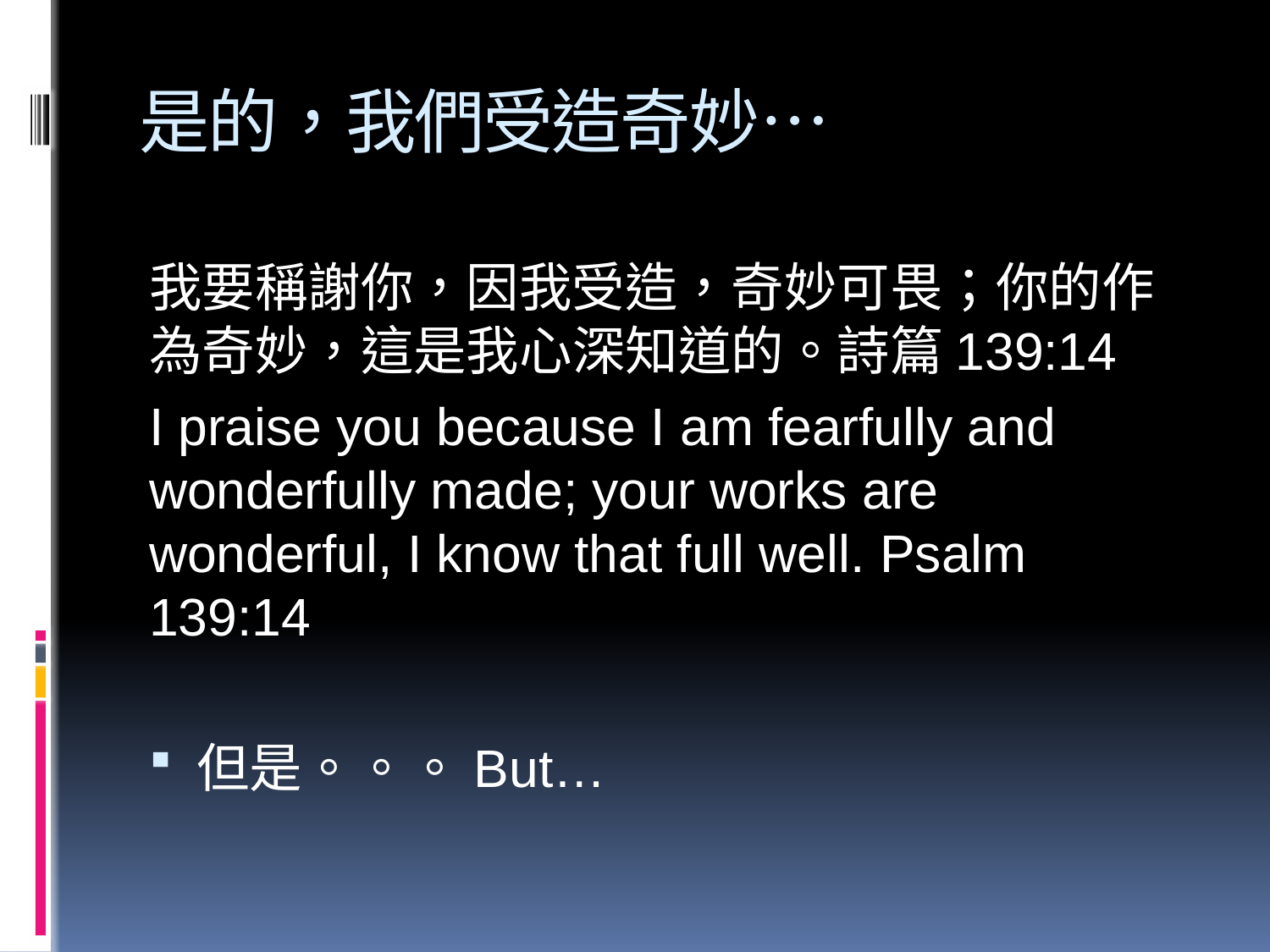

# 是的，我們受造奇妙…
我要稱謝你，因我受造，奇妙可畏；你的作為奇妙，這是我心深知道的。詩篇139:14
I praise you because I am fearfully and wonderfully made; your works are wonderful, I know that full well. Psalm 139:14

但是。。。But…